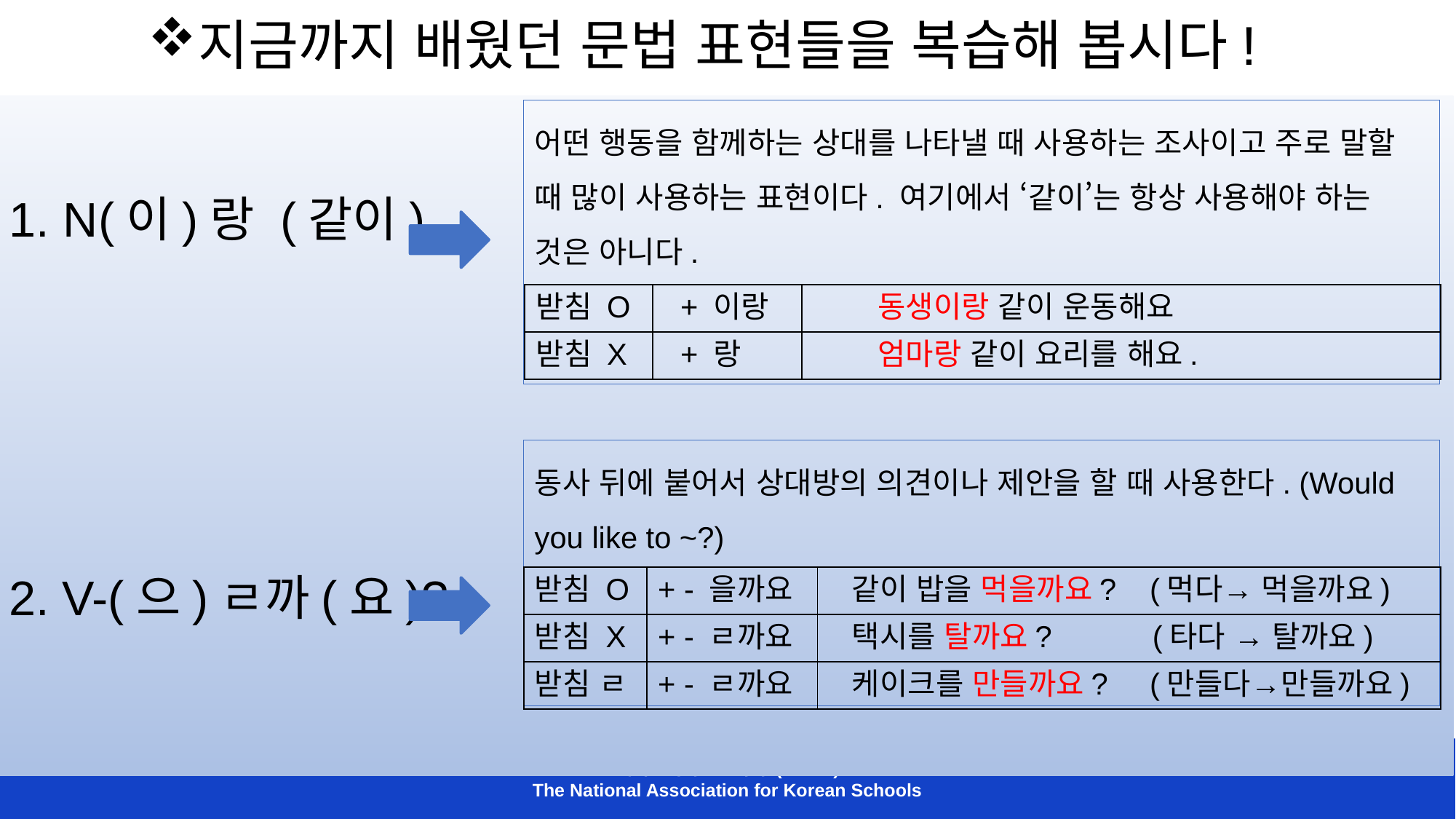

지금까지 배웠던 문법 표현들을 복습해 봅시다!

 N(이)랑 (같이)

2. V-(으)ㄹ까(요)?

어떤 행동을 함께하는 상대를 나타낼 때 사용하는 조사이고 주로 말할 때 많이 사용하는 표현이다. 여기에서 ‘같이’는 항상 사용해야 하는 것은 아니다.

| 받침 O | + 이랑 | 동생이랑 같이 운동해요 |
| --- | --- | --- |
| 받침 X | + 랑 | 엄마랑 같이 요리를 해요. |
동사 뒤에 붙어서 상대방의 의견이나 제안을 할 때 사용한다. (Would you like to ~?)

| 받침 O | + - 을까요 | 같이 밥을 먹을까요? (먹다→ 먹을까요) |
| --- | --- | --- |
| 받침 X | + - ㄹ까요 | 택시를 탈까요? (타다 → 탈까요) |
| 받침 ㄹ | + - ㄹ까요 | 케이크를 만들까요? (만들다→만들까요) |

재미한국학교협의회 (NAKS)
The National Association for Korean Schools